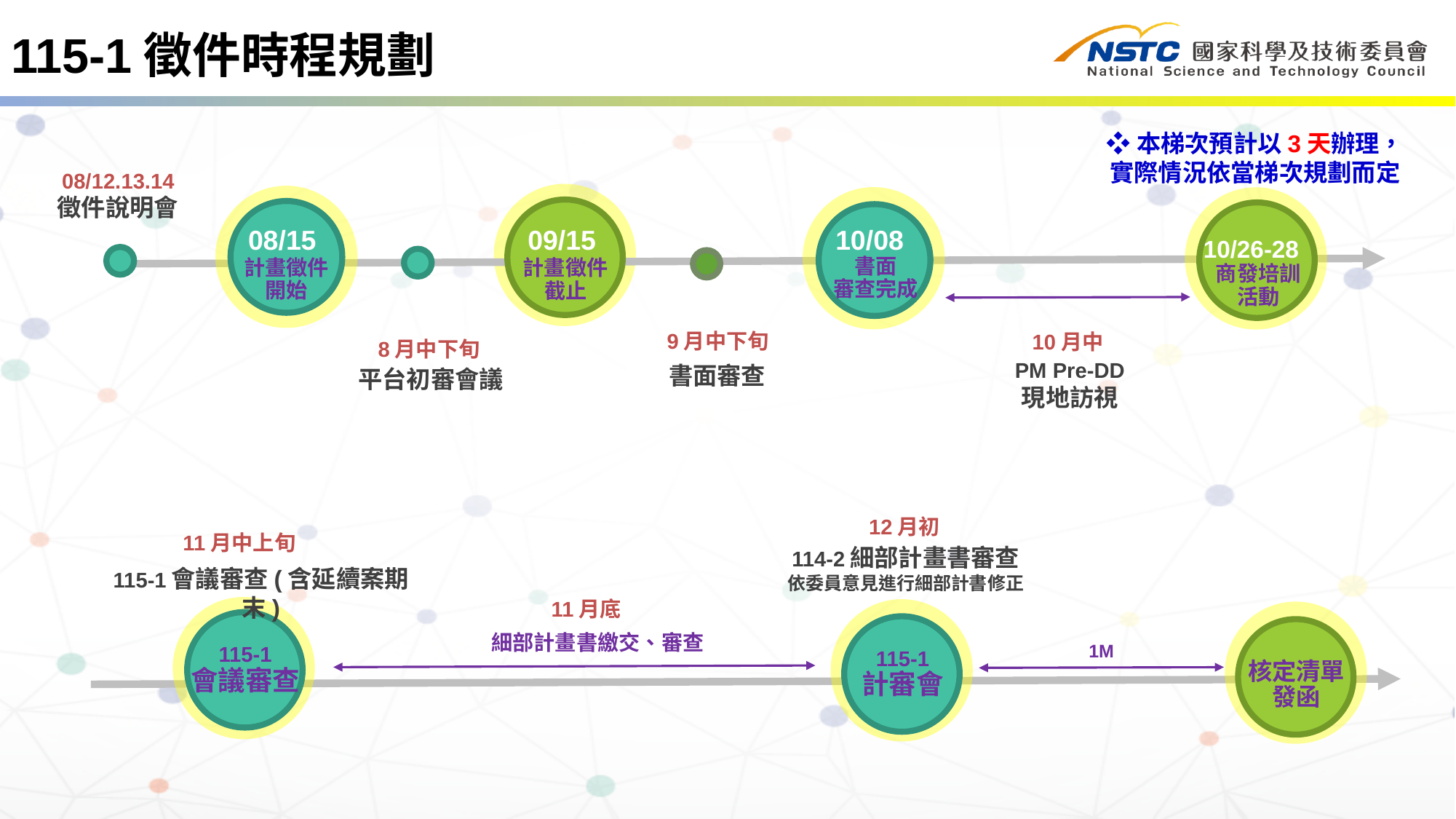

115-1徵件時程規劃
❖本梯次預計以3天辦理，
實際情況依當梯次規劃而定
08/12.13.14

徵件說明會

10/08
書面
審查完成

10/26-28
商發培訓
活動

08/15
09/15

計畫徵件
開始
計畫徵件
截止

9月中下旬
書面審查
10月中

PM Pre-DD
現地訪視
8月中下旬

平台初審會議
12月初

114-2細部計畫書審查
依委員意見進行細部計書修正
11月中上旬
115-1會議審查(含延續案期末)

11月底

115-1
會議審查

細部計畫書繳交、審查
1M
115-1
計審會
核定清單
發函